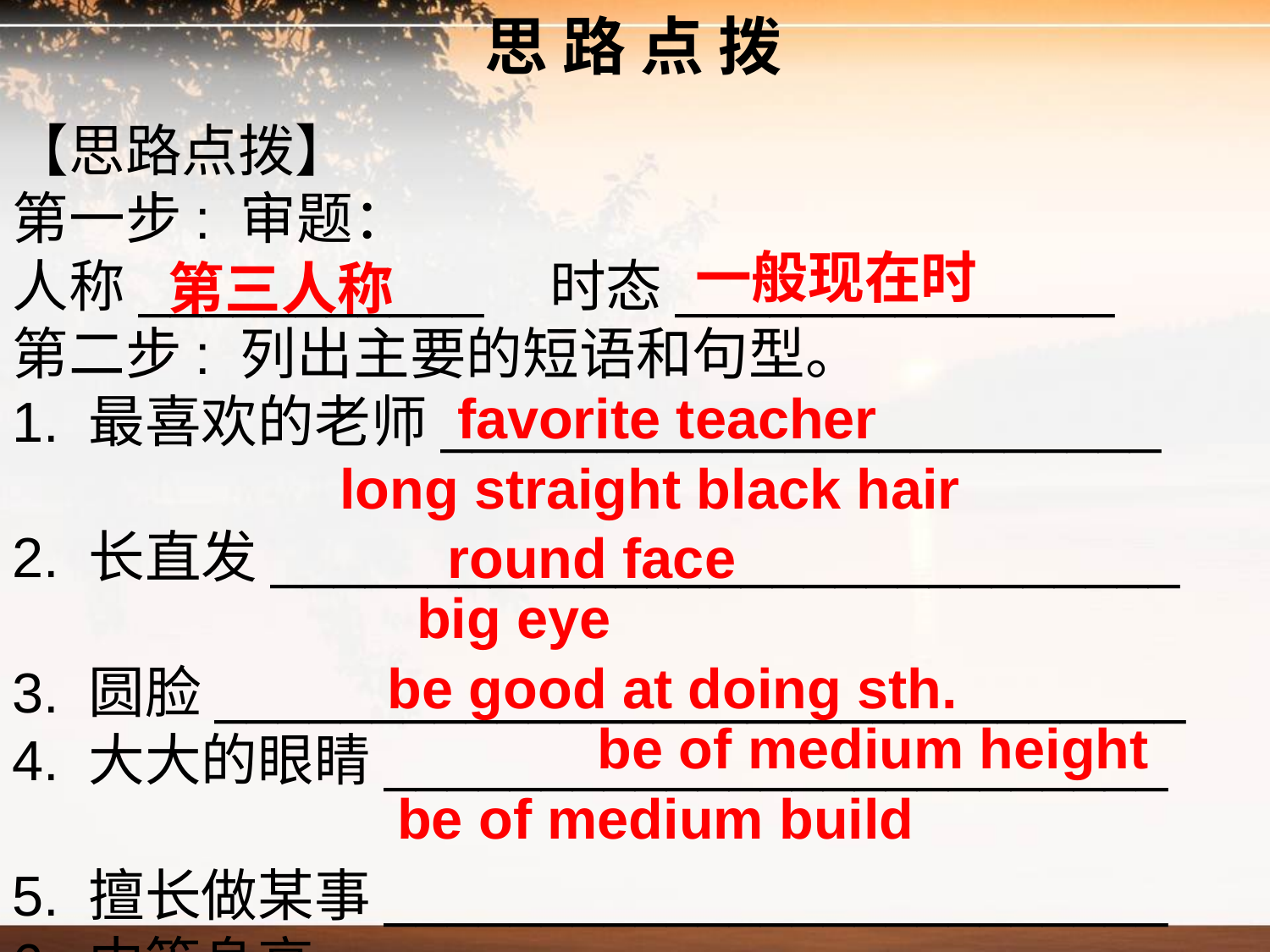

思 路 点 拨
【思路点拨】
第一步: 审题：
人称___________ 	 时态______________
第二步: 列出主要的短语和句型。
1. 最喜欢的老师_______________________
2. 长直发_____________________________
3. 圆脸_______________________________
4. 大大的眼睛_________________________
5. 擅长做某事_________________________      6. 中等身高____________________________
7. 中等身材___________________________
一般现在时
第三人称
favorite teacher
 long straight black hair
round face
big eye
be good at doing sth.
be of medium height
be of medium build